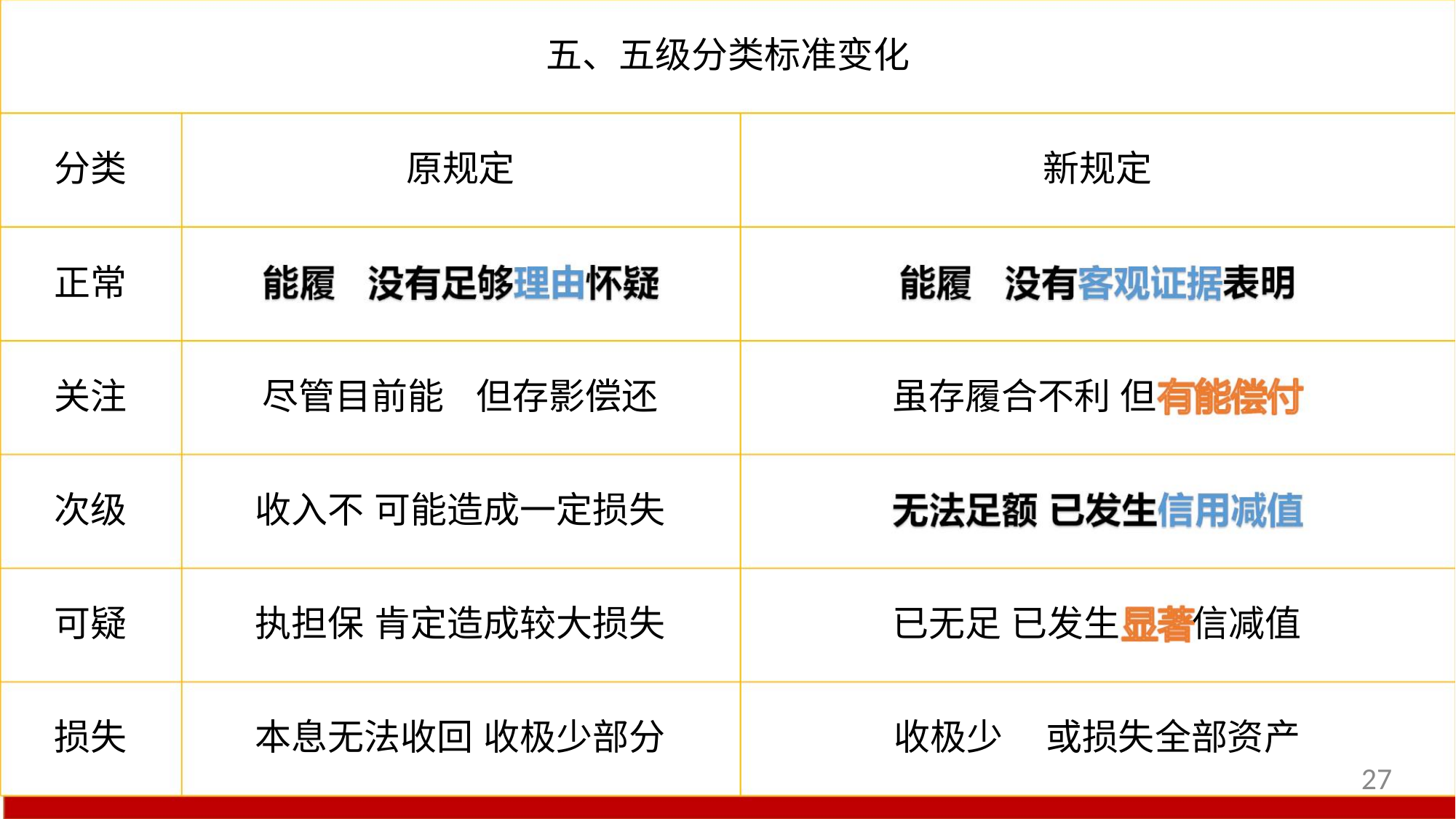

五、五级分类标准变化
分类
正常
关注
次级
可疑
损失
原规定
新规定
尽管目前能 但存影偿还
收入不 可能造成一定损失
执担保 肯定造成较大损失
本息无法收回 收极少部分
虽存履合不利 但
已无足 已发生 信减值
收极少 或损失全部资产
27